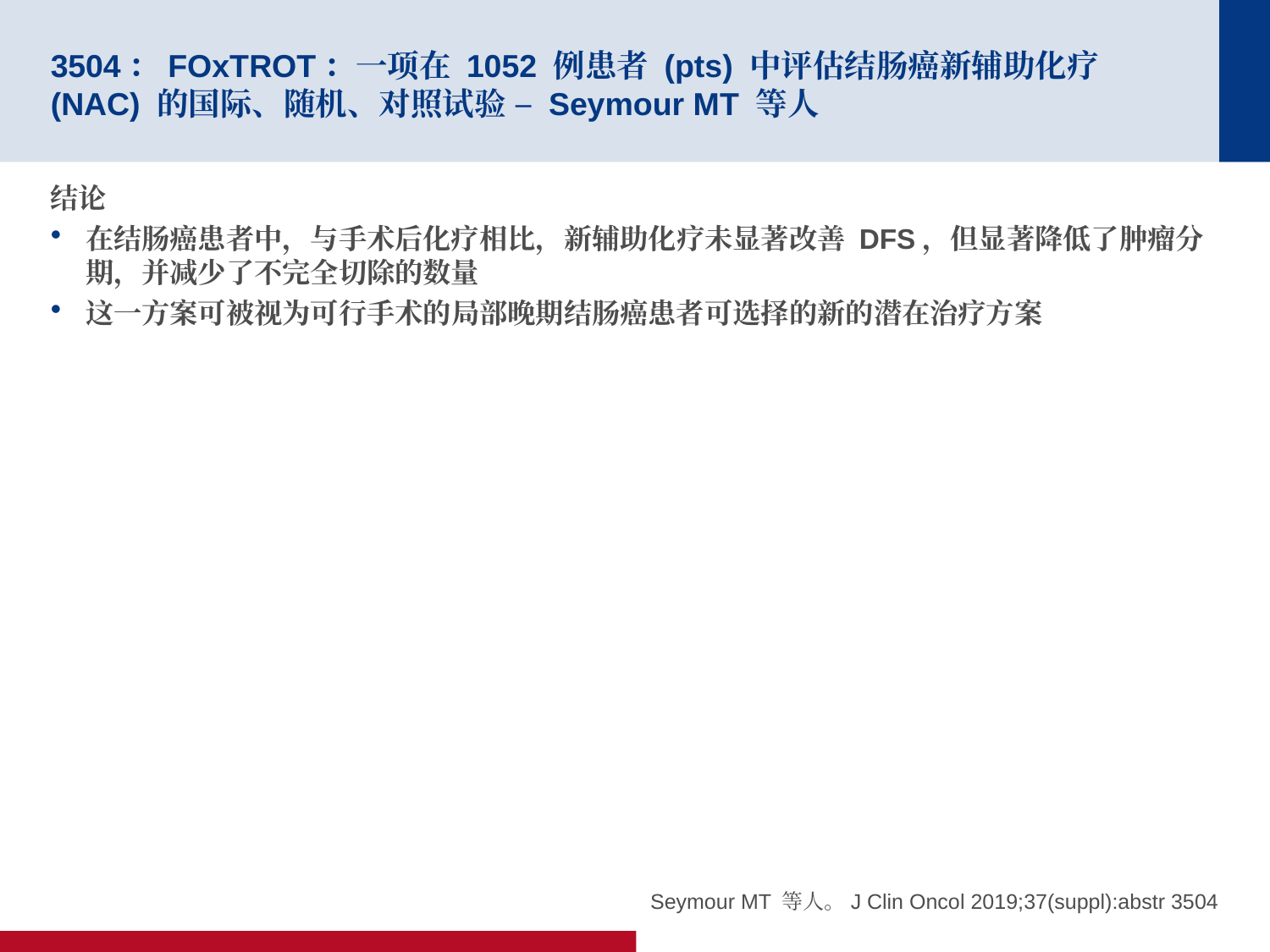

# 3504：FOxTROT：一项在 1052 例患者 (pts) 中评估结肠癌新辅助化疗 (NAC) 的国际、随机、对照试验 – Seymour MT 等人
结论
在结肠癌患者中，与手术后化疗相比，新辅助化疗未显著改善 DFS，但显著降低了肿瘤分期，并减少了不完全切除的数量
这一方案可被视为可行手术的局部晚期结肠癌患者可选择的新的潜在治疗方案
Seymour MT 等人。J Clin Oncol 2019;37(suppl):abstr 3504